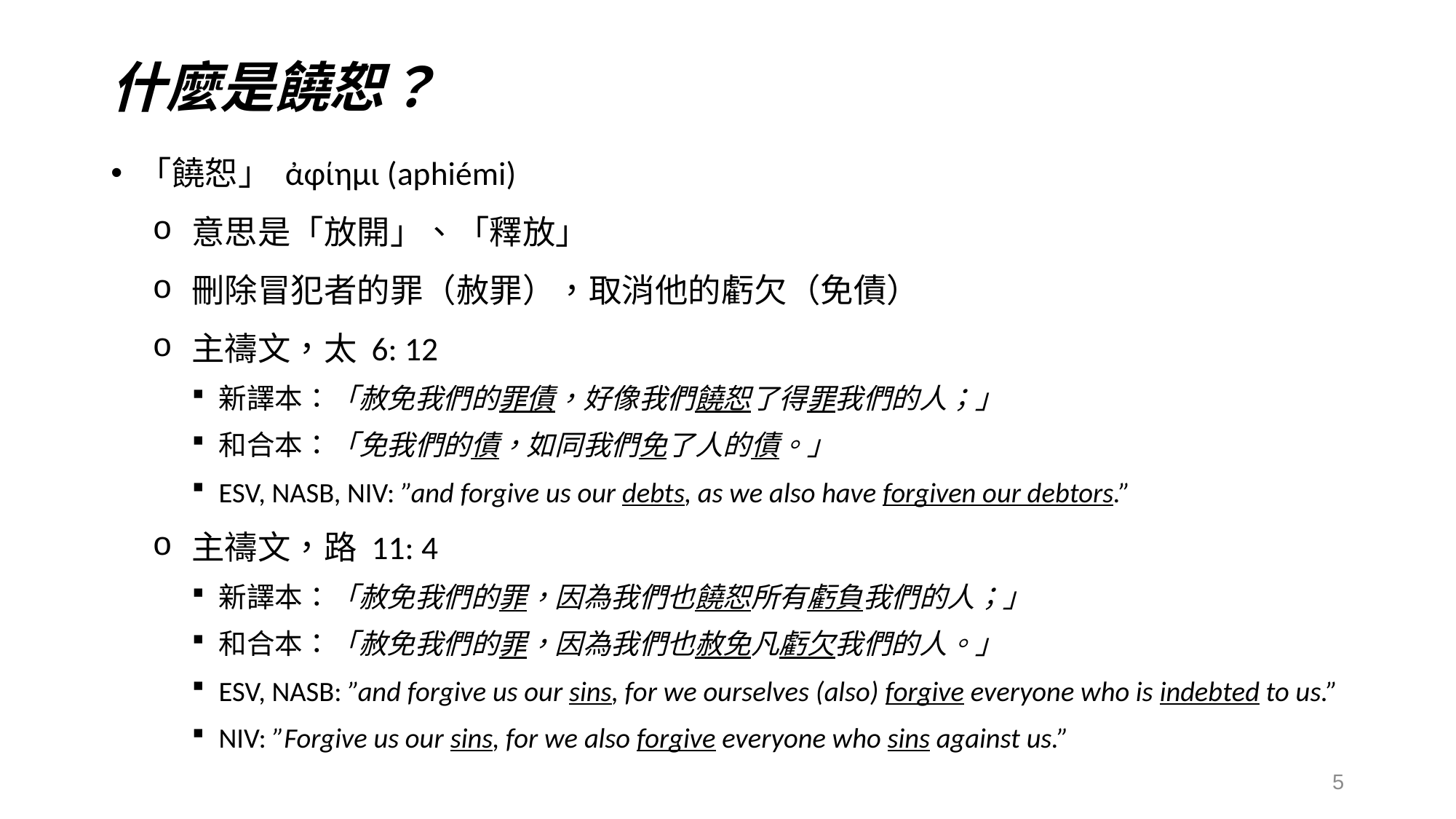

# 什麼是饒恕？
「饒恕」 ἀφίημι (aphiémi)
意思是「放開」、「釋放」
刪除冒犯者的罪（赦罪），取消他的虧欠（免債）
主禱文，太 6: 12
新譯本：「赦免我們的罪債，好像我們饒恕了得罪我們的人；」
和合本：「免我們的債，如同我們免了人的債。」
ESV, NASB, NIV: ”and forgive us our debts, as we also have forgiven our debtors.”
主禱文，路 11: 4
新譯本：「赦免我們的罪，因為我們也饒恕所有虧負我們的人；」
和合本：「赦免我們的罪，因為我們也赦免凡虧欠我們的人。」
ESV, NASB: ”and forgive us our sins, for we ourselves (also) forgive everyone who is indebted to us.”
NIV: ”Forgive us our sins, for we also forgive everyone who sins against us.”
5